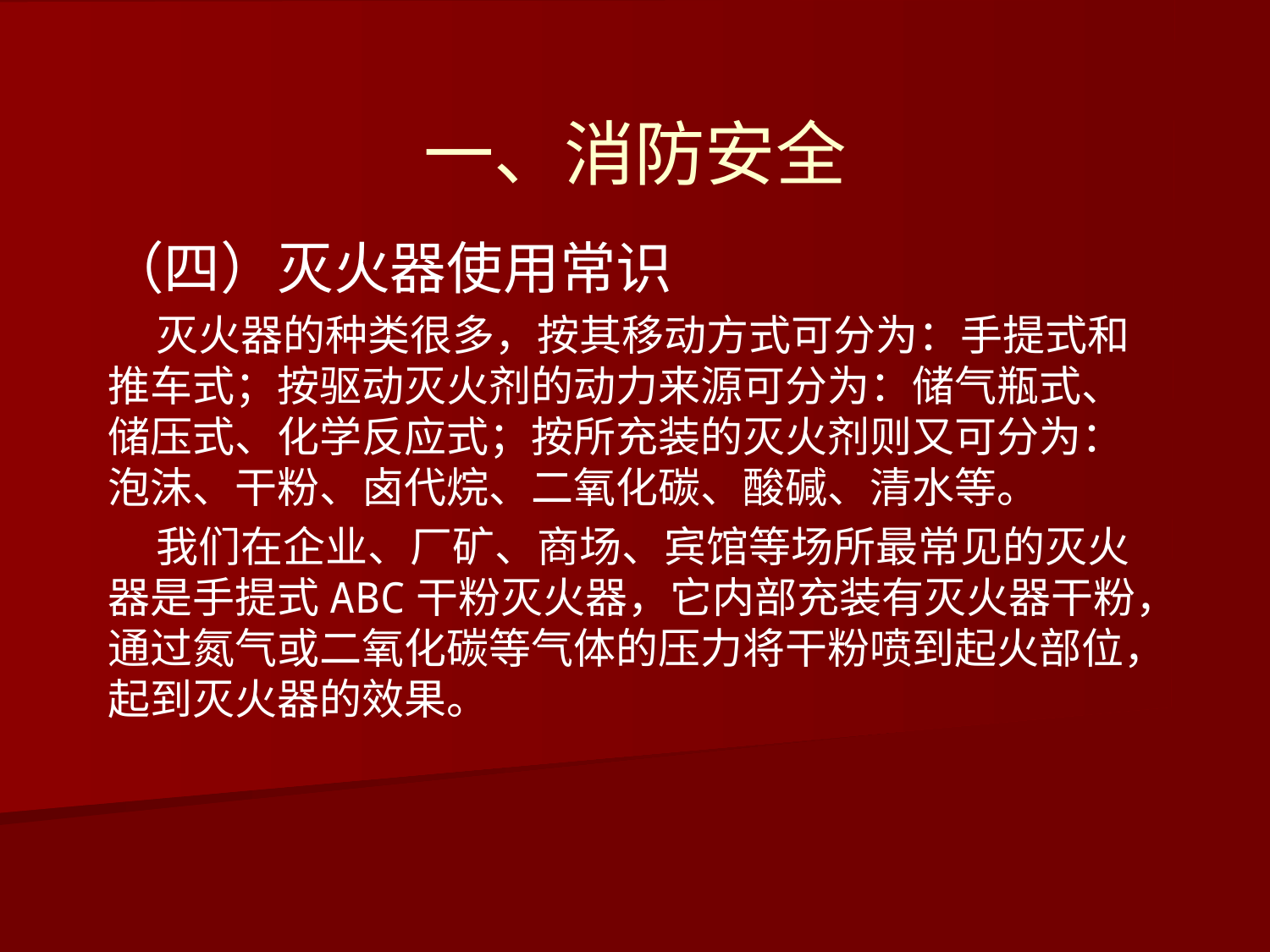

# 一、消防安全
（四）灭火器使用常识
    灭火器的种类很多，按其移动方式可分为：手提式和推车式；按驱动灭火剂的动力来源可分为：储气瓶式、储压式、化学反应式；按所充装的灭火剂则又可分为：泡沫、干粉、卤代烷、二氧化碳、酸碱、清水等。
    我们在企业、厂矿、商场、宾馆等场所最常见的灭火器是手提式ABC干粉灭火器，它内部充装有灭火器干粉，通过氮气或二氧化碳等气体的压力将干粉喷到起火部位，起到灭火器的效果。

13